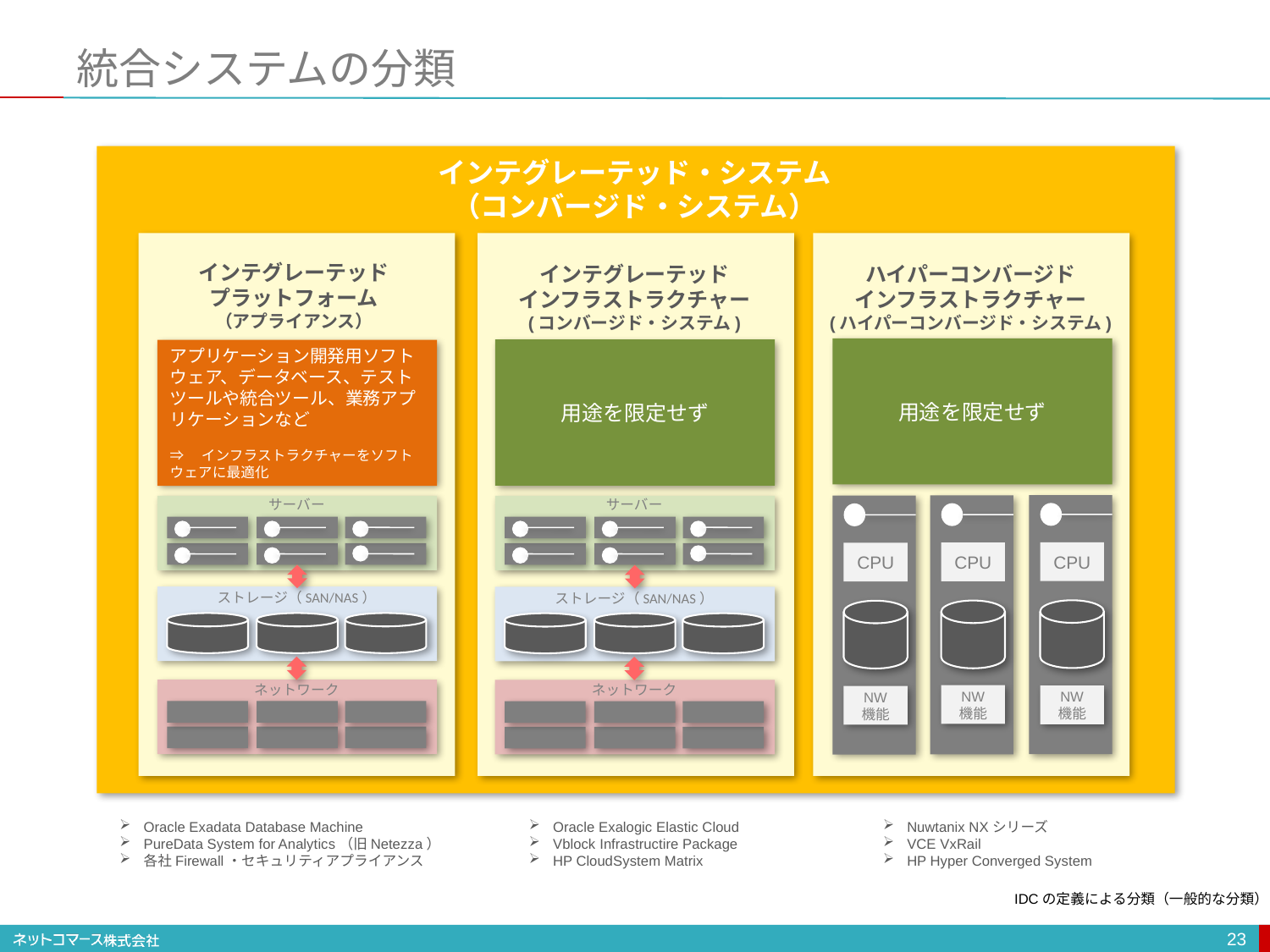

# 統合システムの分類

インテグレーテッド・システム
（コンバージド・システム）

インテグレーテッド
プラットフォーム
（アプライアンス）
インテグレーテッド
インフラストラクチャー
(コンバージド・システム)
ハイパーコンバージド
インフラストラクチャー
(ハイパーコンバージド・システム)
用途を限定せず
用途を限定せず
アプリケーション開発用ソフトウェア、データベース、テストツールや統合ツール、業務アプリケーションなど

⇒　インフラストラクチャーをソフトウェアに最適化
サーバー
サーバー

CPU
CPU
CPU

ストレージ（SAN/NAS）
ストレージ（SAN/NAS）

ネットワーク
ネットワーク

NW
機能
NW
機能
NW
機能

Oracle Exadata Database Machine
PureData System for Analytics（旧Netezza）
各社Firewall・セキュリティアプライアンス
Nuwtanix NXシリーズ
VCE VxRail
HP Hyper Converged System
Oracle Exalogic Elastic Cloud
Vblock Infrastructire Package
HP CloudSystem Matrix
IDCの定義による分類（一般的な分類）
23